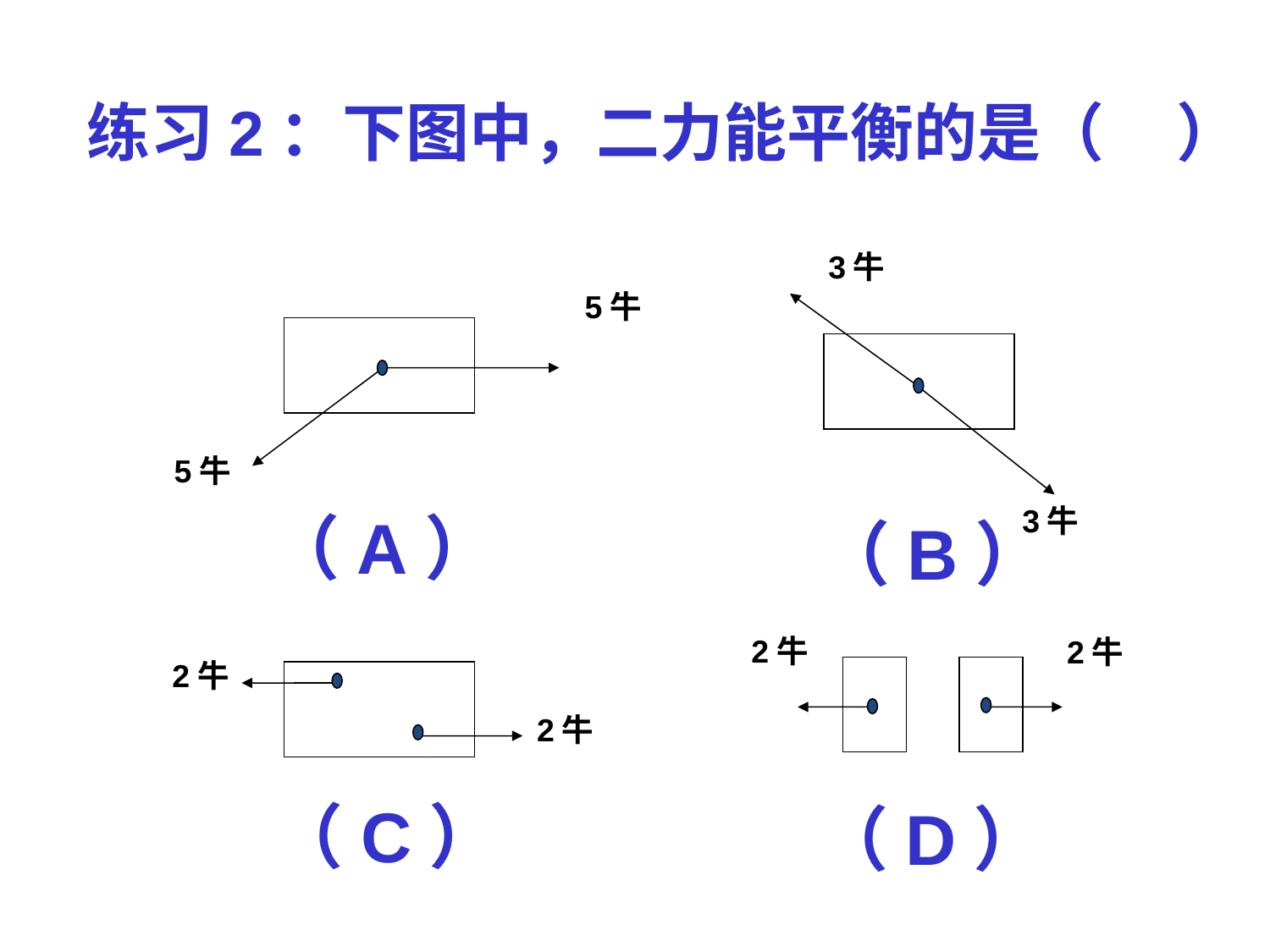

练习2：下图中，二力能平衡的是（     ）
3牛
5牛

5牛
3牛
（A）
（B）
2牛
2牛
2牛

2牛

（C）
（D）